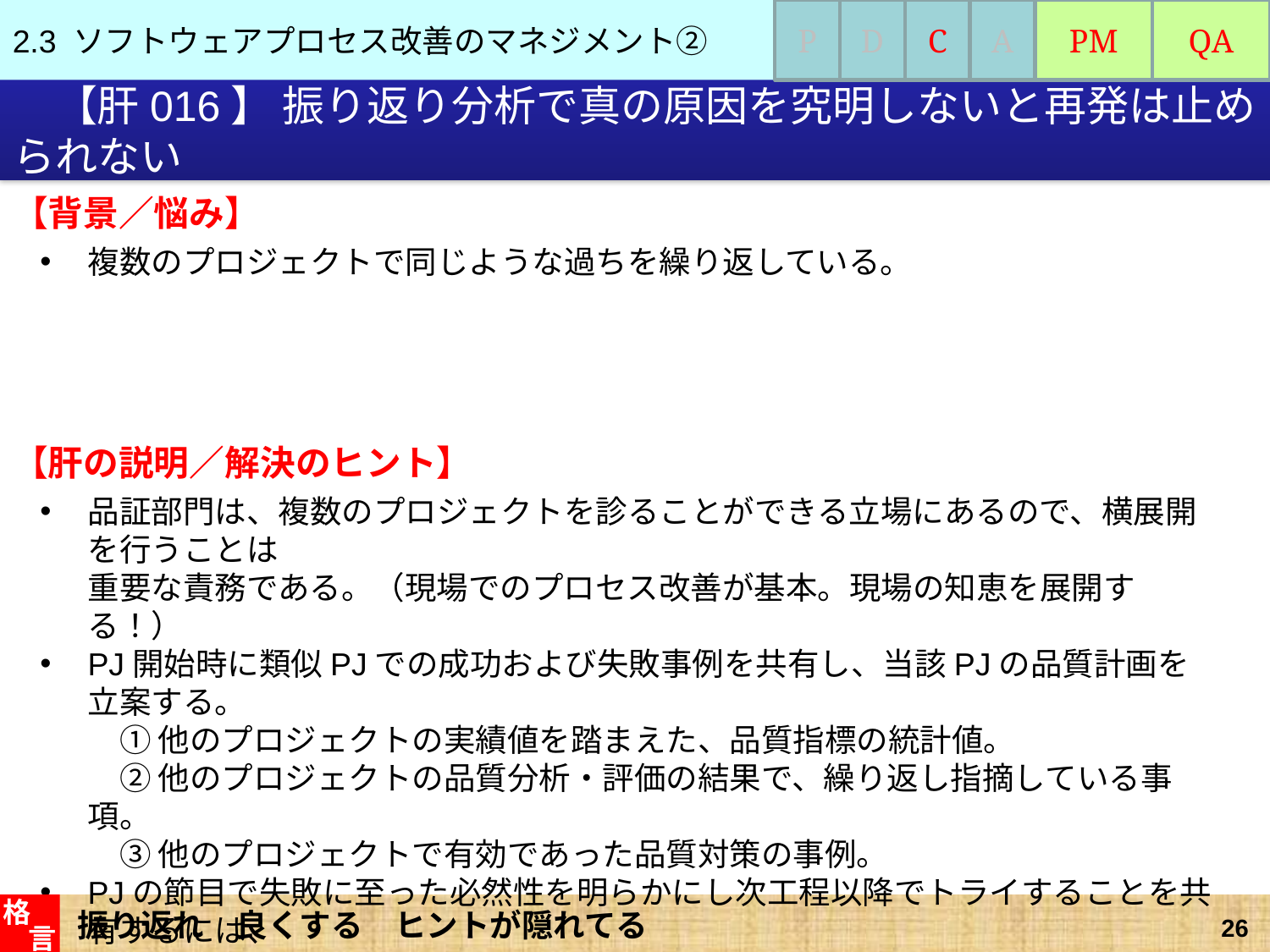

2.3 ソフトウェアプロセス改善のマネジメント②
P
D
C
A
PM
QA
# 【肝016】 振り返り分析で真の原因を究明しないと再発は止められない
【背景／悩み】
複数のプロジェクトで同じような過ちを繰り返している。
【肝の説明／解決のヒント】
品証部門は、複数のプロジェクトを診ることができる立場にあるので、横展開を行うことは
重要な責務である。（現場でのプロセス改善が基本。現場の知恵を展開する！）
PJ開始時に類似PJでの成功および失敗事例を共有し、当該PJの品質計画を立案する。
　① 他のプロジェクトの実績値を踏まえた、品質指標の統計値。
　② 他のプロジェクトの品質分析・評価の結果で、繰り返し指摘している事項。
　③ 他のプロジェクトで有効であった品質対策の事例。
PJの節目で失敗に至った必然性を明らかにし次工程以降でトライすることを共有するには、
KPTを活用する。　① K（Keep：良かったこと、継続すること）、　② P（Problem
：問題点、改善点）、　③ T（Try：チャレンジすること）
振り返りも技術！ノウハウをためる！振り返りがチームの成熟度を押上げる！
振り返れ　良くする　ヒントが隠れてる
格
言
26